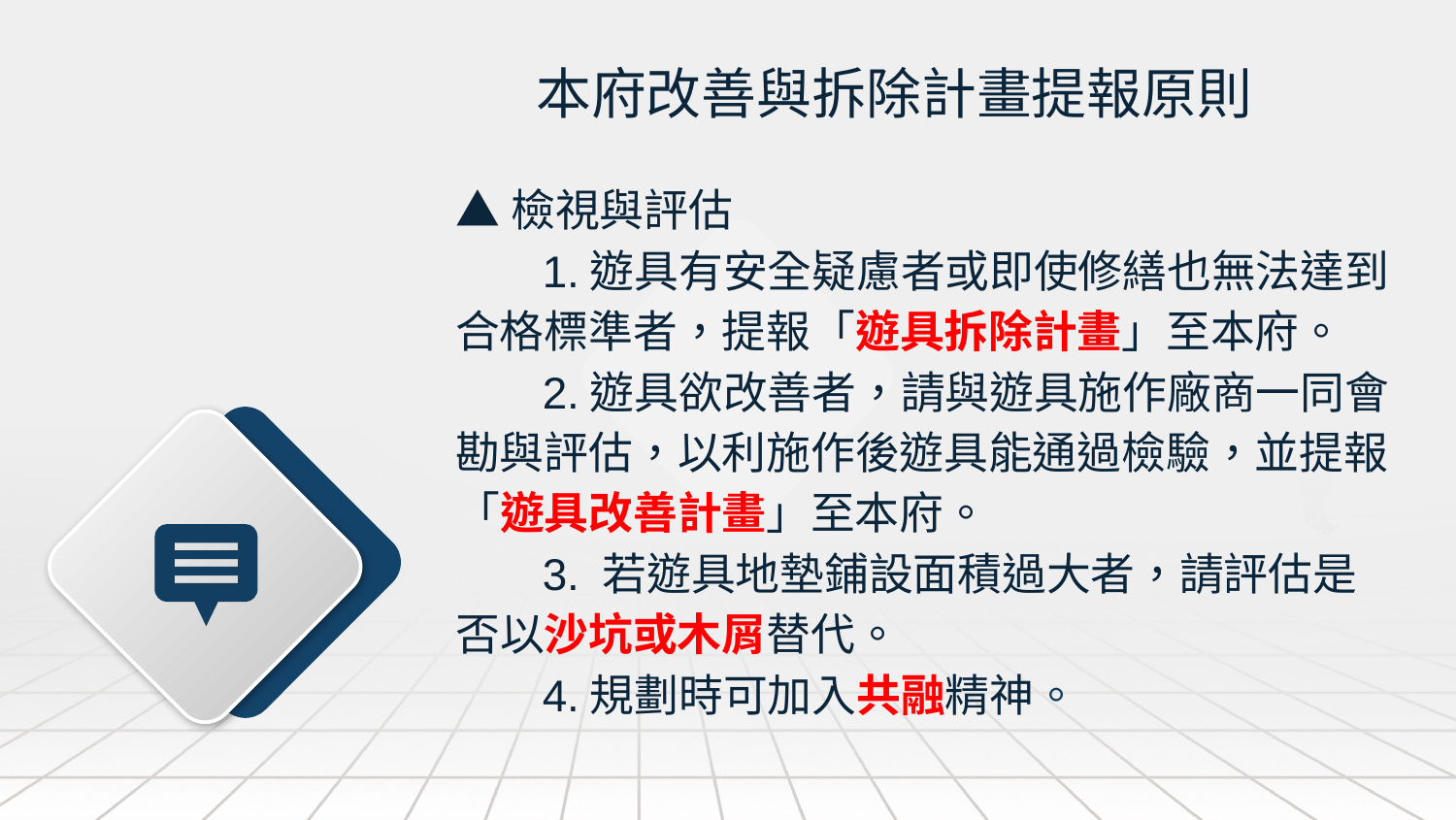

# 本府改善與拆除計畫提報原則
▲檢視與評估
       1.遊具有安全疑慮者或即使修繕也無法達到合格標準者，提報「遊具拆除計畫」至本府。
       2.遊具欲改善者，請與遊具施作廠商一同會勘與評估，以利施作後遊具能通過檢驗，並提報「遊具改善計畫」至本府。
       3. 若遊具地墊鋪設面積過大者，請評估是否以沙坑或木屑替代。
       4.規劃時可加入共融精神。